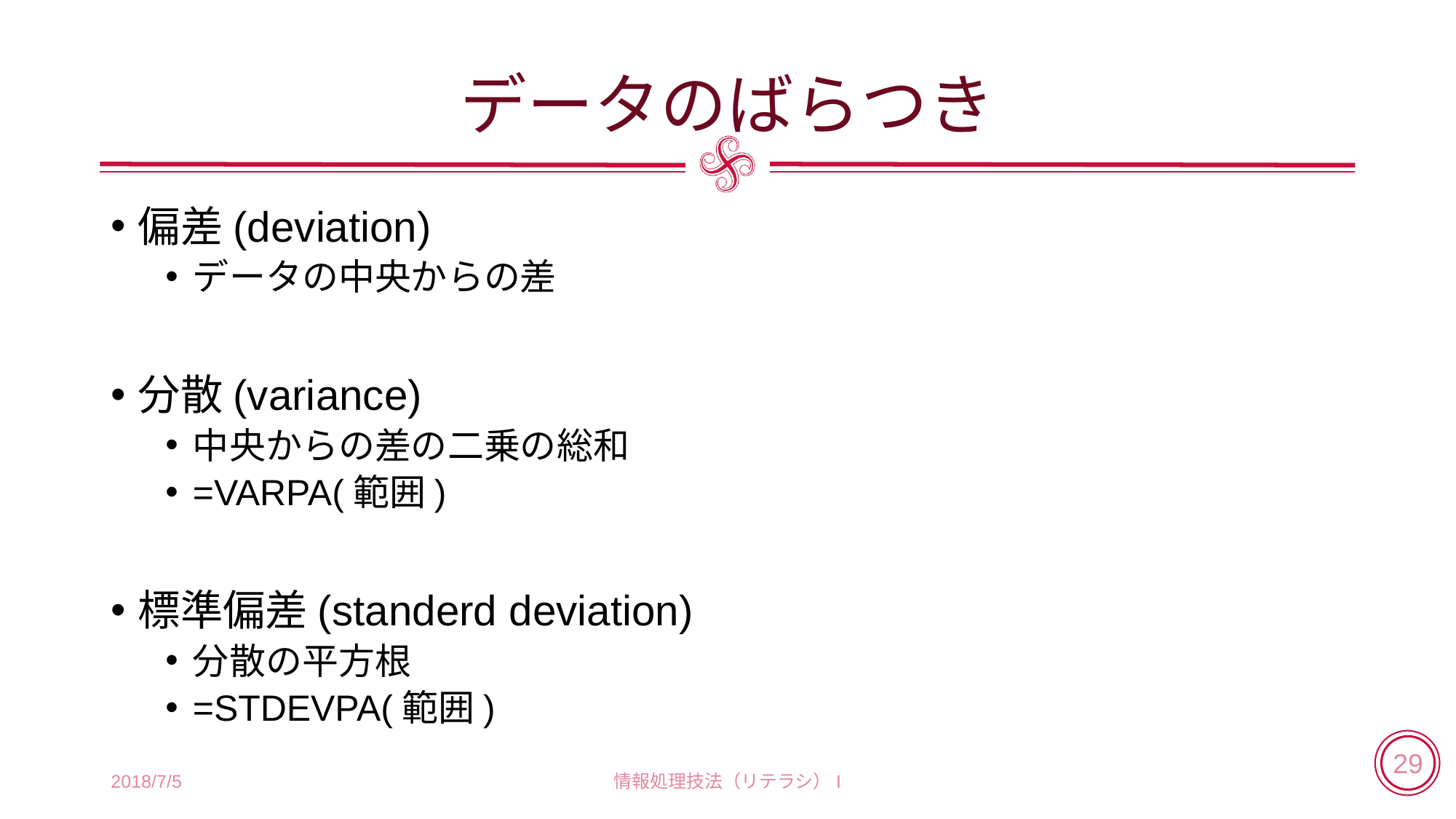

# データのばらつき
偏差(deviation)
データの中央からの差

分散(variance)
中央からの差の二乗の総和
=VARPA(範囲)

標準偏差(standerd deviation)
分散の平方根
=STDEVPA(範囲)

2018/7/5
情報処理技法（リテラシ）I